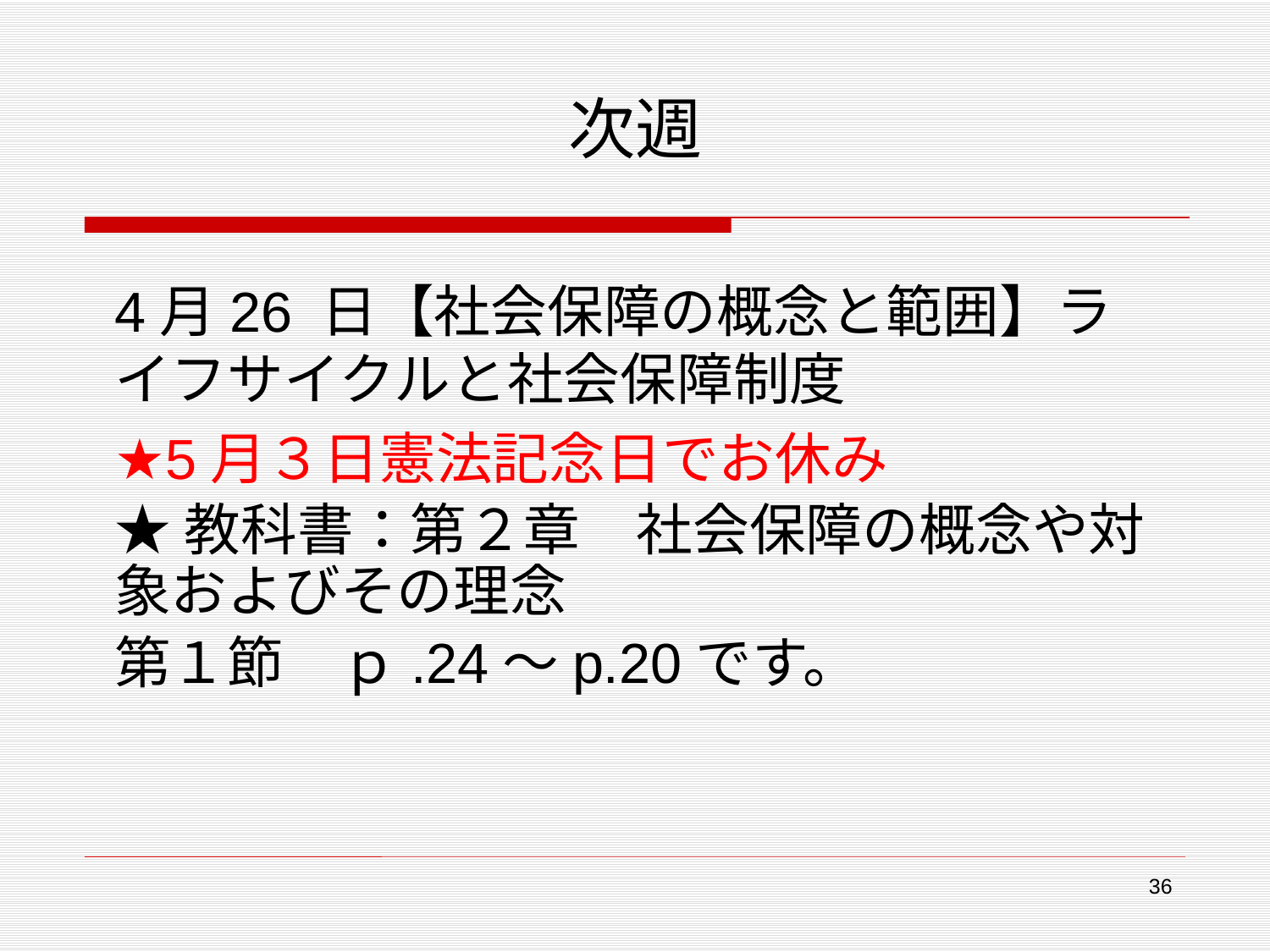

# 次週
4月26 日【社会保障の概念と範囲】ライフサイクルと社会保障制度
★5月３日憲法記念日でお休み
★教科書：第２章　社会保障の概念や対象およびその理念
第１節　ｐ.24～p.20です。

36